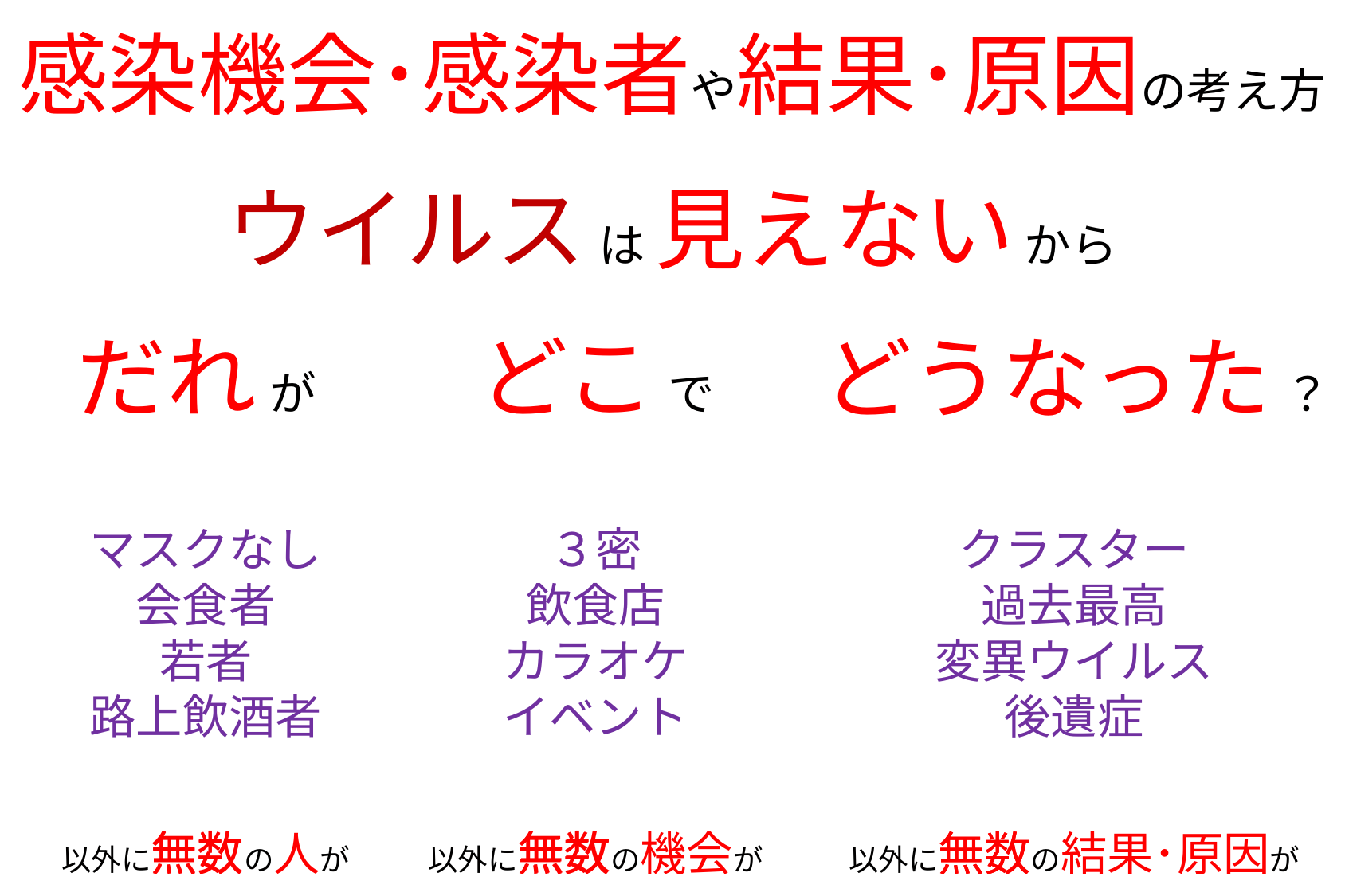

感染機会･感染者や結果･原因の考え方
ウイルス は 見えない から
だれ が
どこ で
どうなった ？
マスクなし
会食者
若者
路上飲酒者

以外に無数の人が
３密
飲食店
カラオケ
イベント

以外に無数の機会が
クラスター
過去最高
変異ウイルス
後遺症

以外に無数の結果･原因が
無数
無数
無数